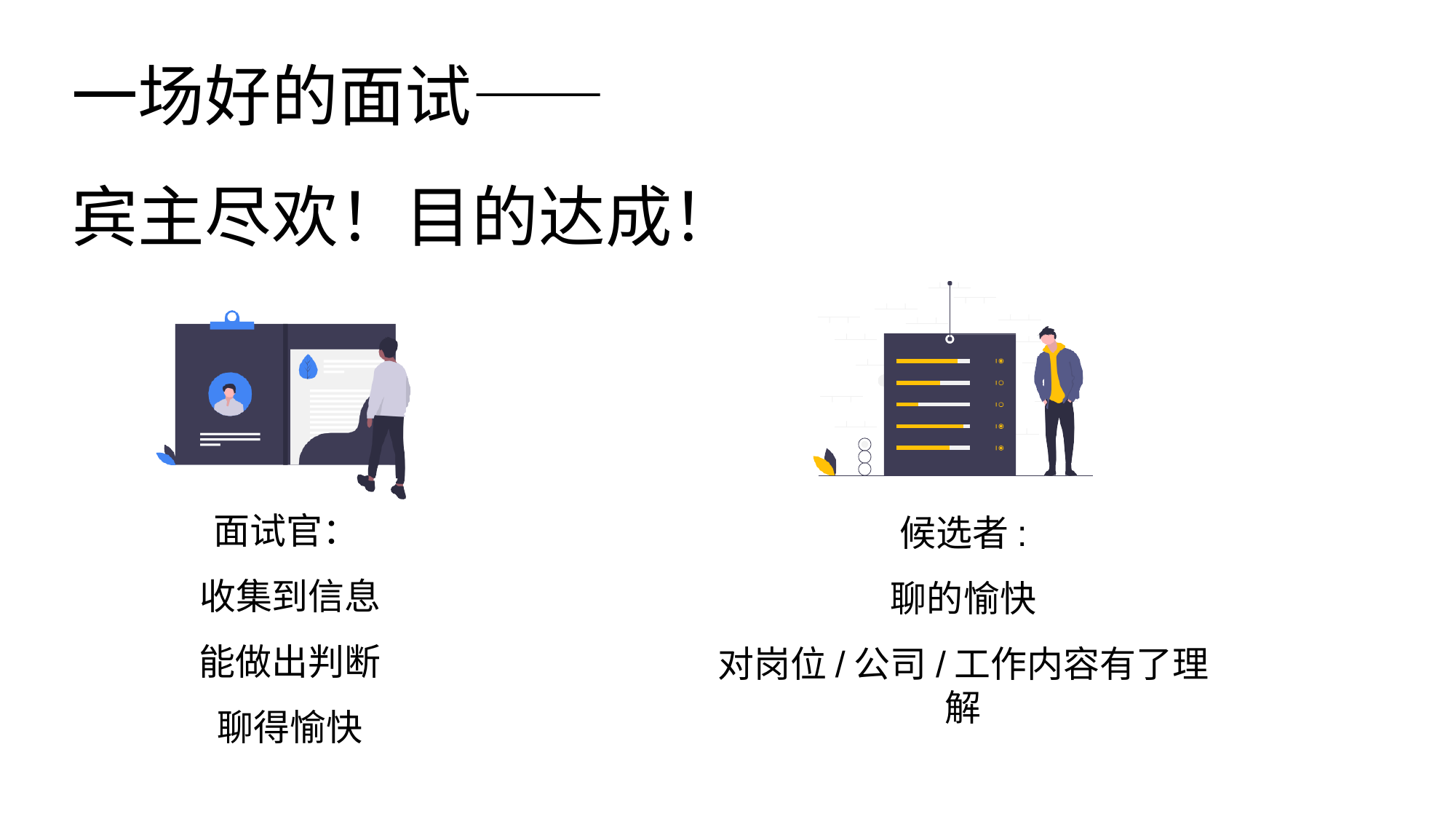

# 一场好的面试——
宾主尽欢！目的达成！

面试官：  收集到信息 能做出判断 聊得愉快
候选者:
聊的愉快
对岗位/公司/工作内容有了理解